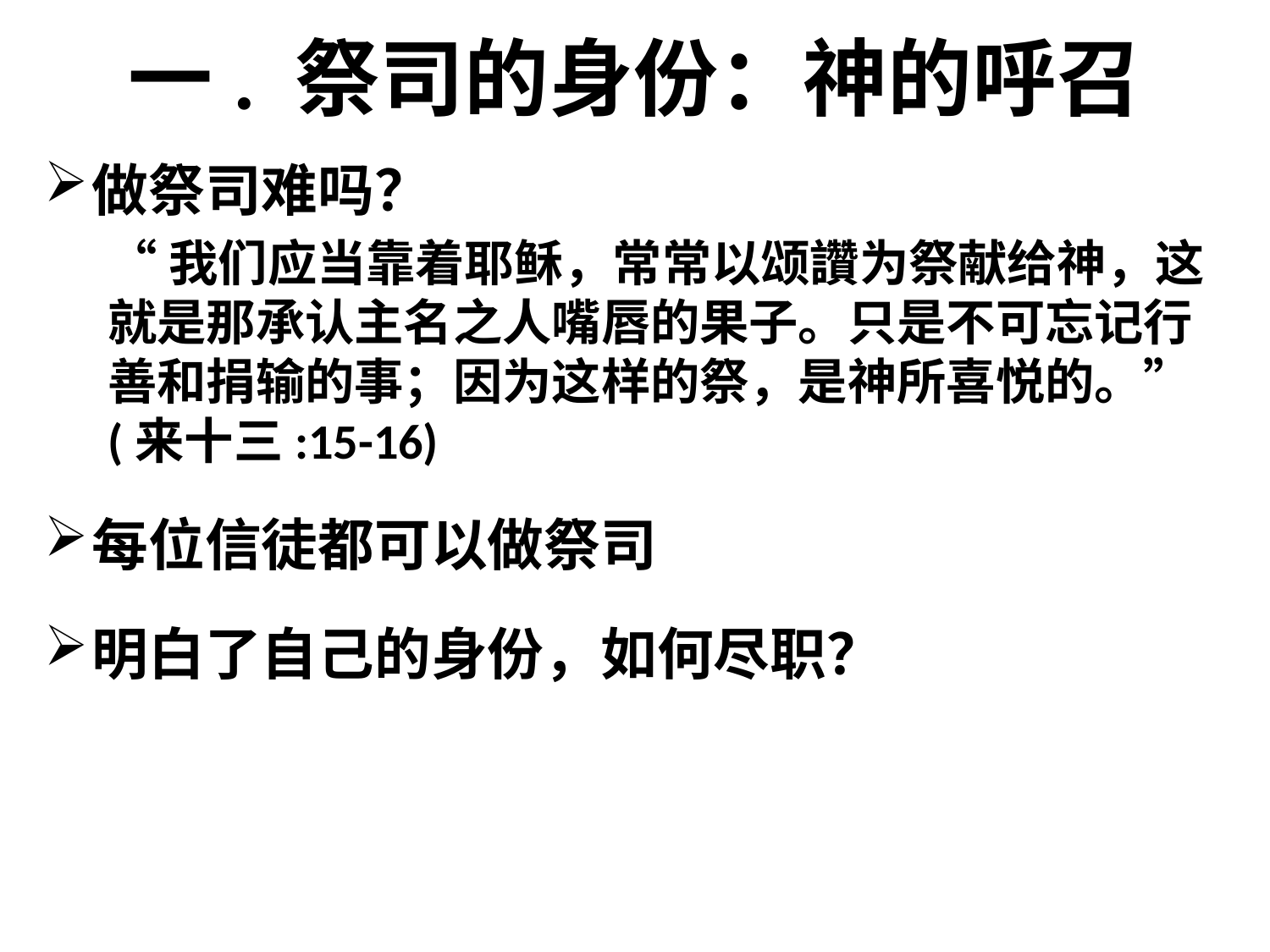

# 一. 祭司的身份：神的呼召
做祭司难吗？
“我们应当靠着耶稣，常常以颂讚为祭献给神，这就是那承认主名之人嘴唇的果子。只是不可忘记行善和捐输的事；因为这样的祭，是神所喜悦的。” (来十三:15-16)

每位信徒都可以做祭司

明白了自己的身份，如何尽职？